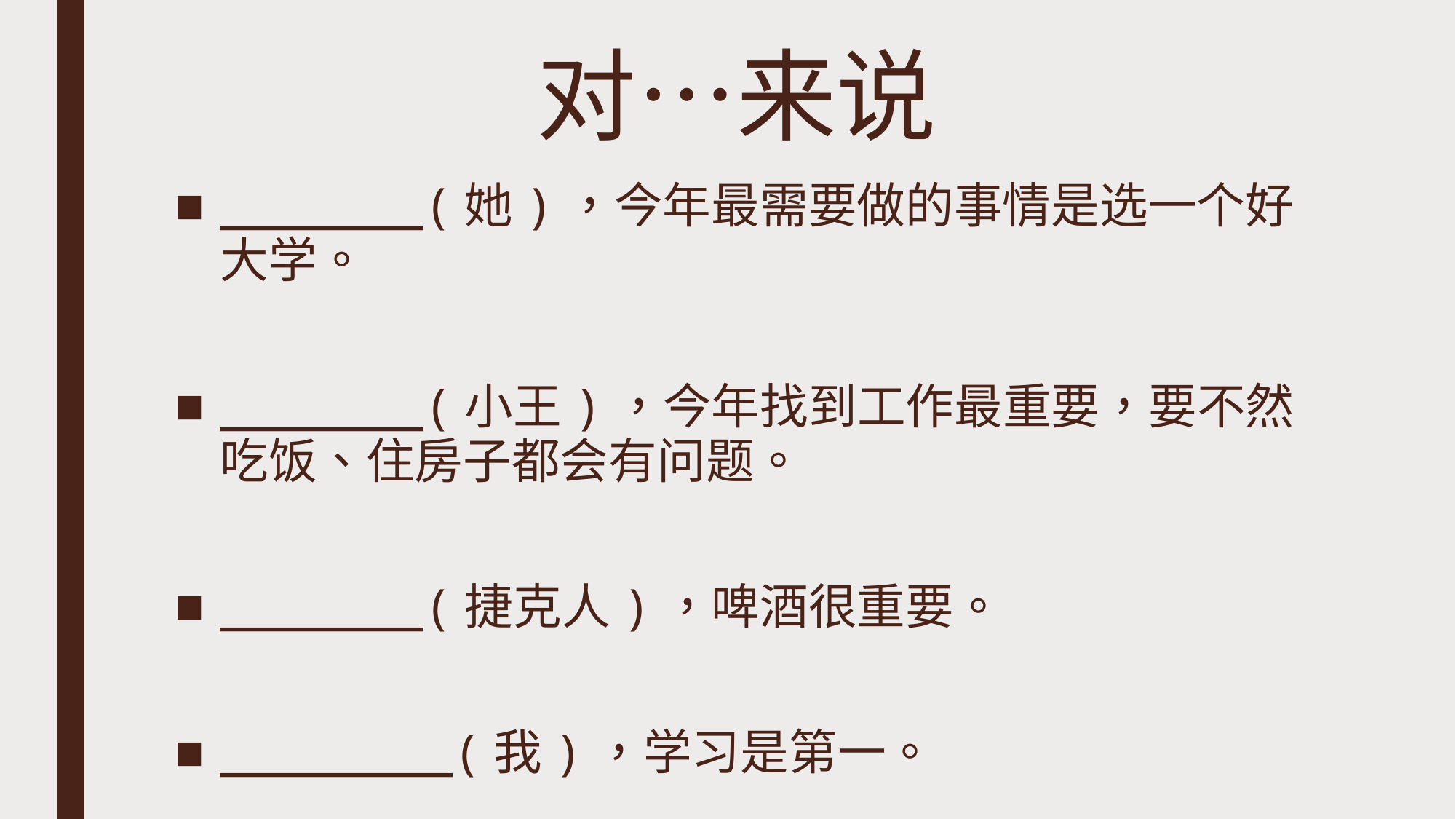

# 对…来说
_______(她)，今年最需要做的事情是选一个好大学。

_______(小王)，今年找到工作最重要，要不然吃饭、住房子都会有问题。

_______(捷克人)，啤酒很重要。

________(我)，学习是第一。